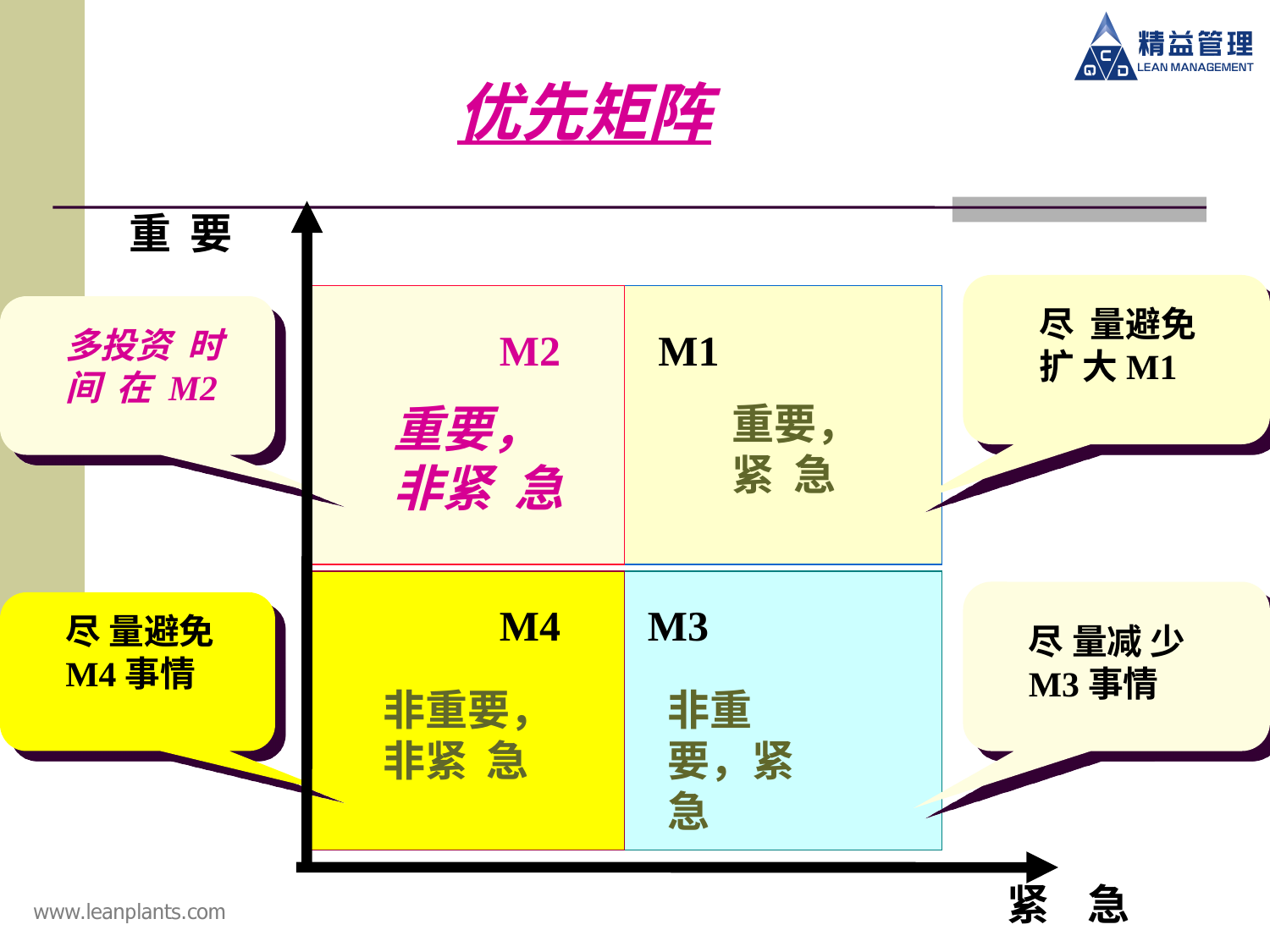

优先矩阵
重  要

尽  量避免扩 大M1
多投资  时  间  在 M2
M2
M1
重要，非紧  急
重要，紧  急

M4
M3
尽 量避免M4事情
尽 量减 少M3事情
非重要，非紧  急
非重要，紧  急

38
紧    急